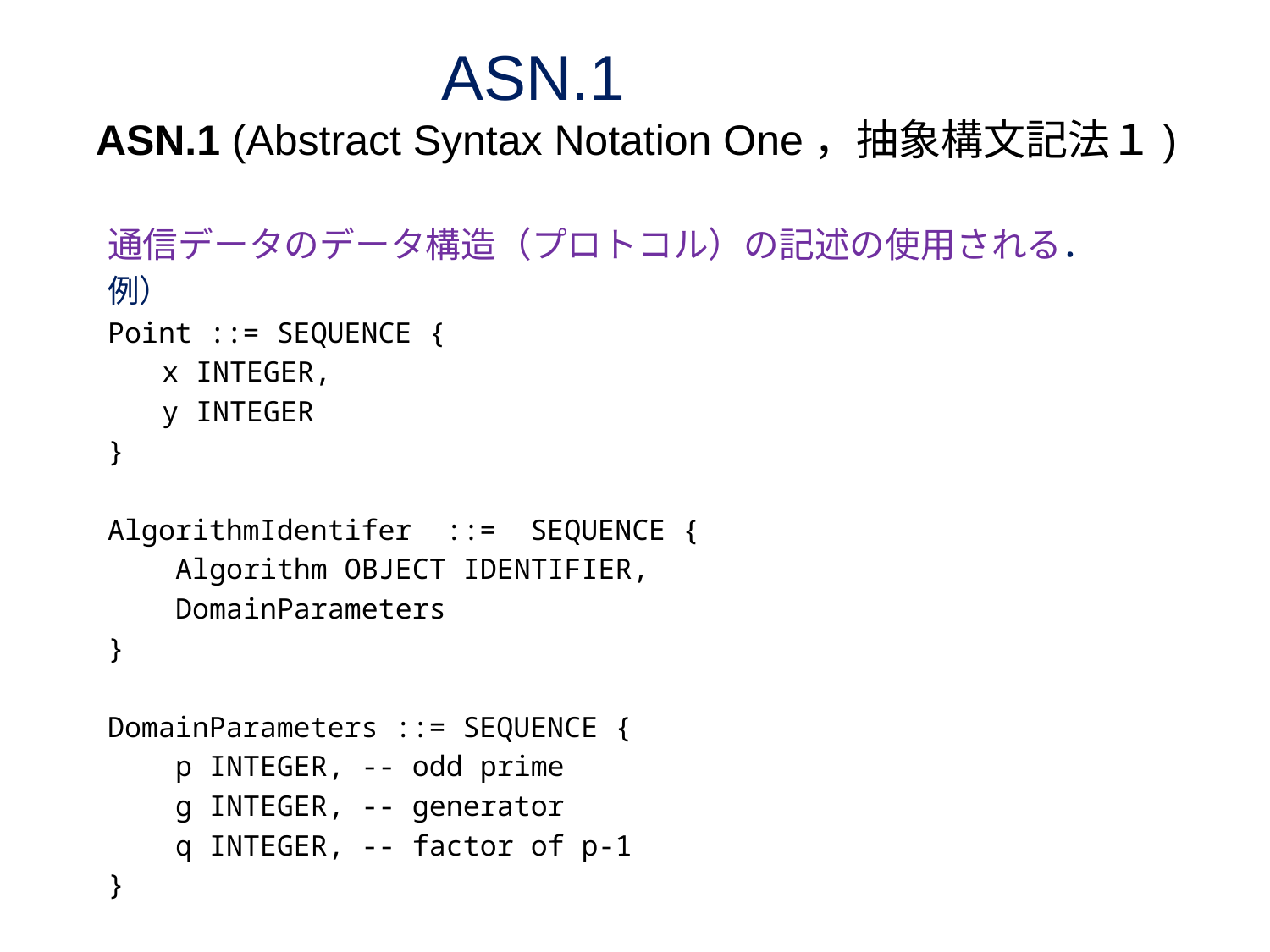

# ASN.1　　　 ASN.1 (Abstract Syntax Notation One，抽象構文記法１)
通信データのデータ構造（プロトコル）の記述の使用される．
例）
Point ::= SEQUENCE {
  　x INTEGER,
  　y INTEGER
}

AlgorithmIdentifer  ::=  SEQUENCE {
    Algorithm OBJECT IDENTIFIER,
    DomainParameters
}

DomainParameters ::= SEQUENCE {
    p INTEGER, -- odd prime
    g INTEGER, -- generator
    q INTEGER, -- factor of p-1
}